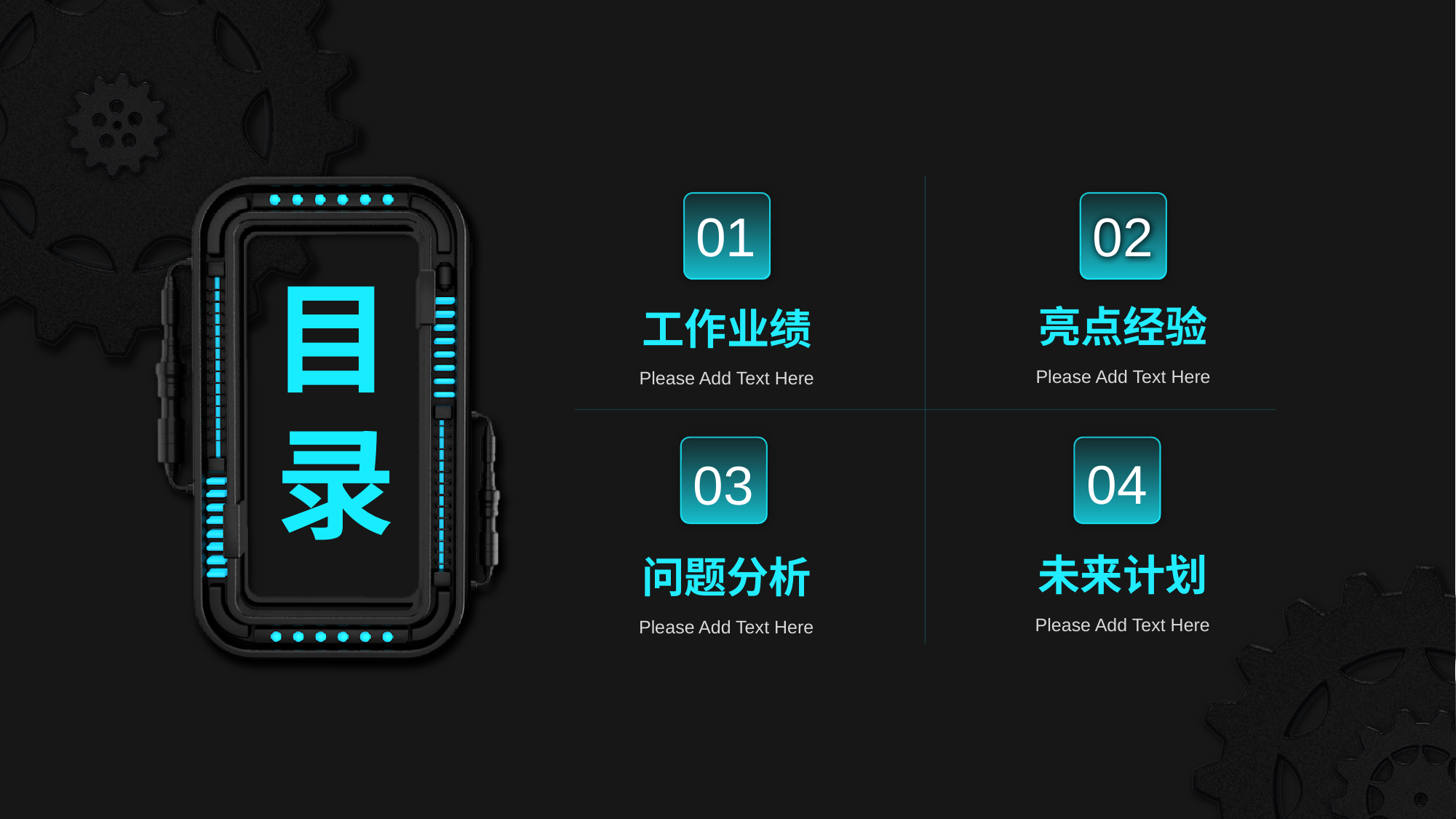

亮点经验
工作业绩
Please Add Text Here
Please Add Text Here
未来计划
问题分析
Please Add Text Here
Please Add Text Here